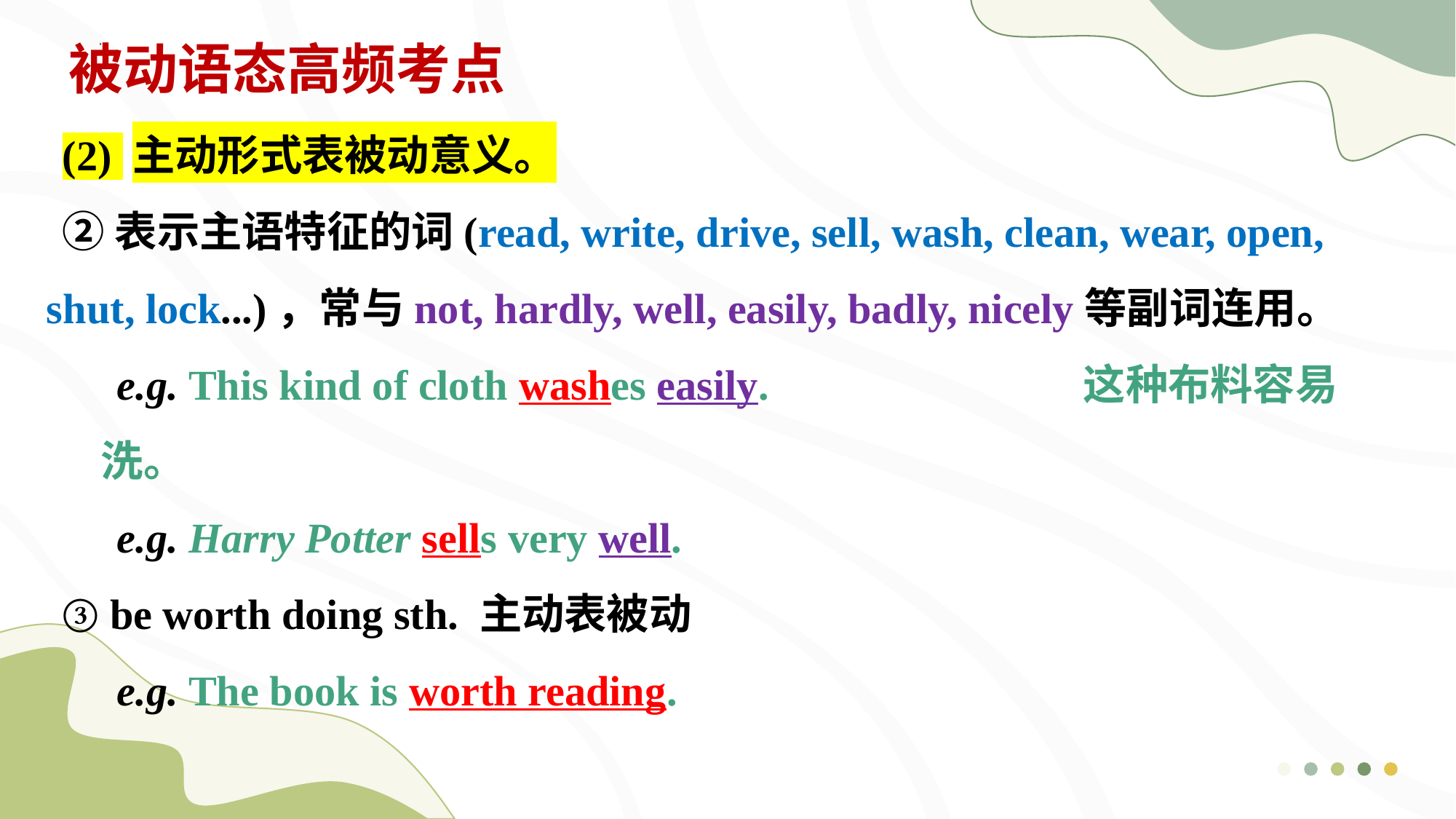

被动语态高频考点
(2) 主动形式表被动意义。
②表示主语特征的词(read, write, drive, sell, wash, clean, wear, open, shut, lock...)，常与not, hardly, well, easily, badly, nicely等副词连用。
e.g. This kind of cloth washes easily.			这种布料容易洗。
e.g. Harry Potter sells very well.
③ be worth doing sth. 主动表被动
e.g. The book is worth reading.